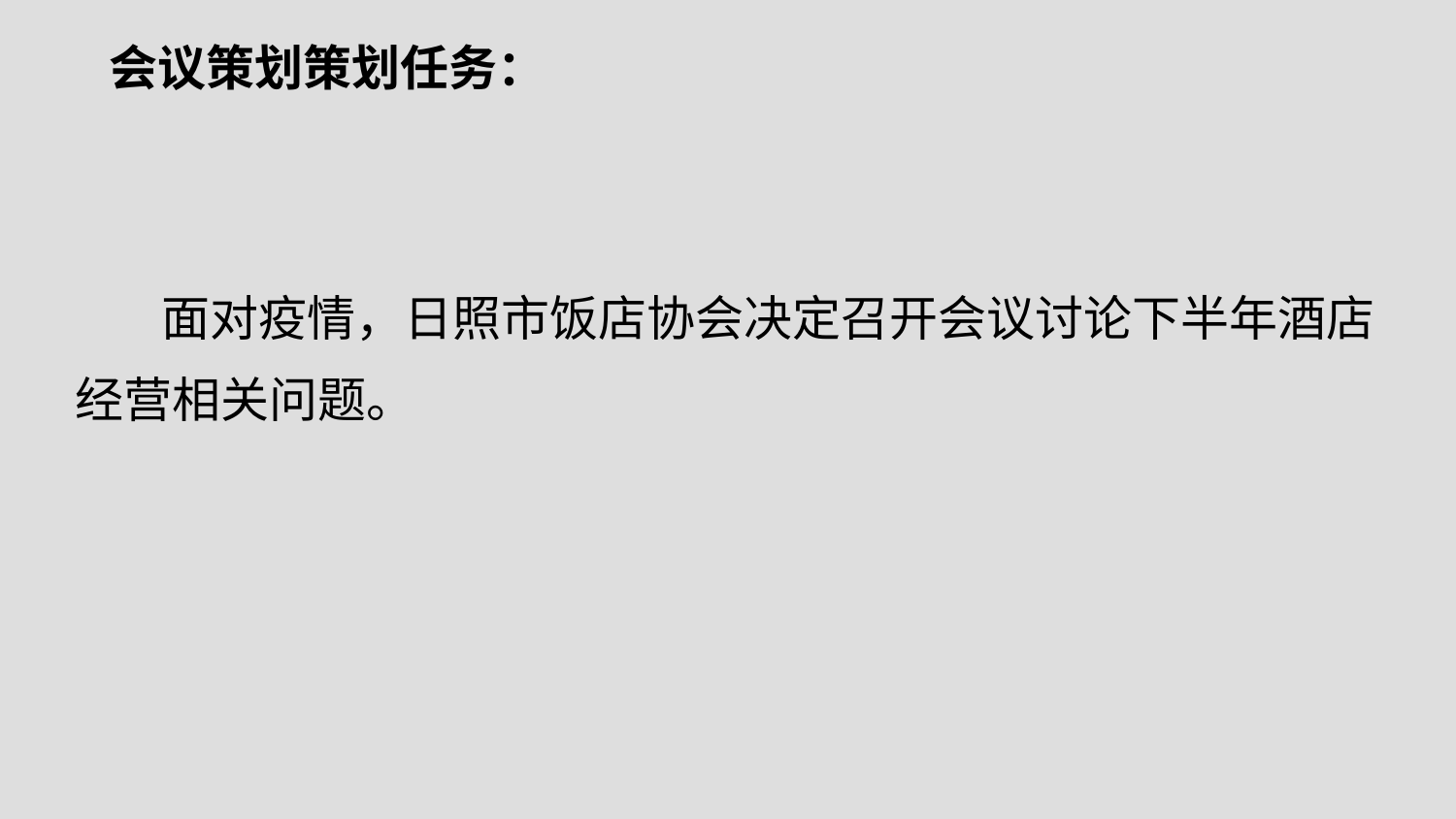

# 会议策划策划任务：

面对疫情，日照市饭店协会决定召开会议讨论下半年酒店经营相关问题。